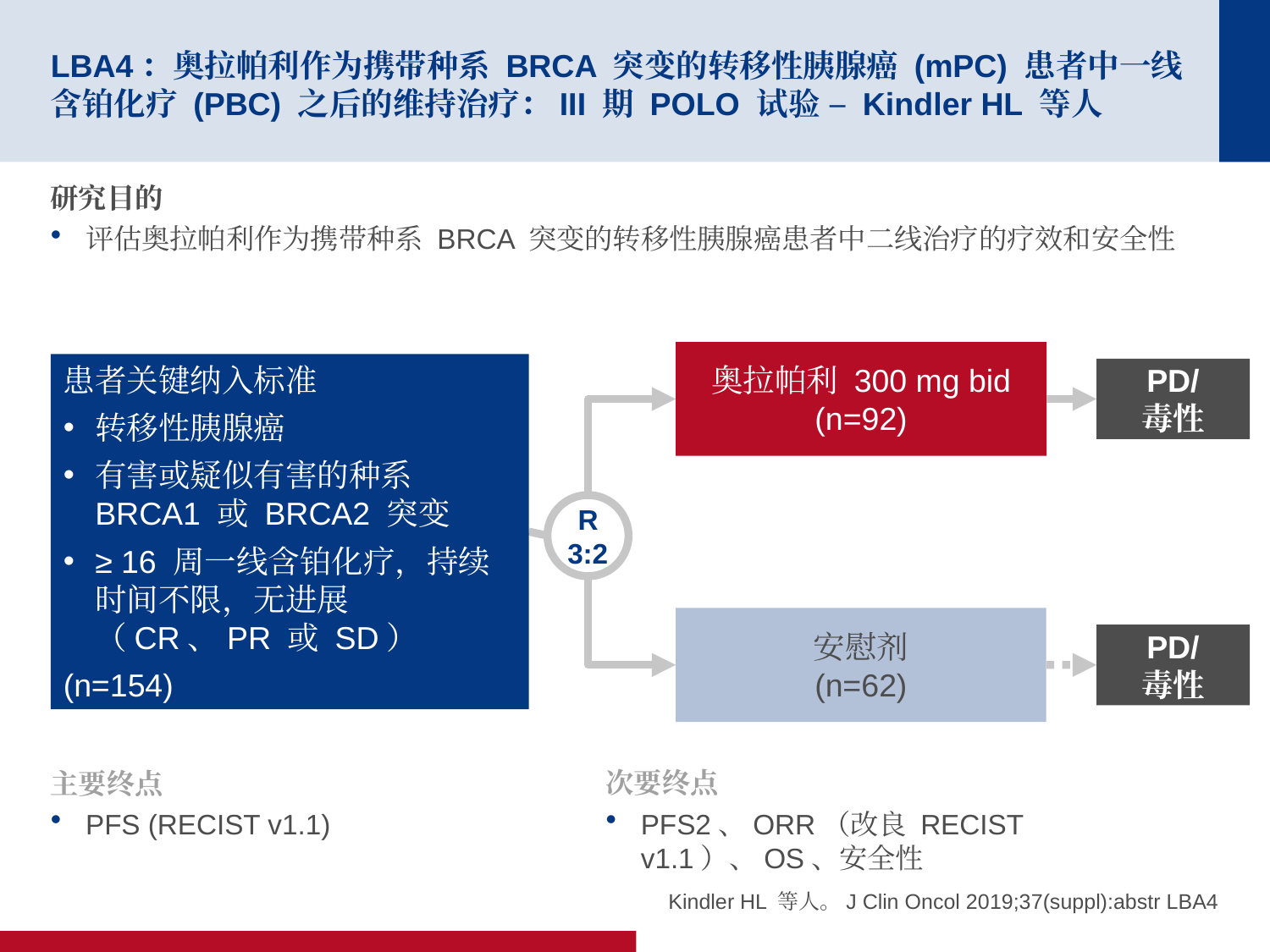

# LBA4：奥拉帕利作为携带种系 BRCA 突变的转移性胰腺癌 (mPC) 患者中一线含铂化疗 (PBC) 之后的维持治疗：III 期 POLO 试验 – Kindler HL 等人
研究目的
评估奥拉帕利作为携带种系 BRCA 突变的转移性胰腺癌患者中二线治疗的疗效和安全性
奥拉帕利 300 mg bid
(n=92)
患者关键纳入标准
转移性胰腺癌
有害或疑似有害的种系 BRCA1 或 BRCA2 突变
≥ 16 周一线含铂化疗，持续时间不限，无进展（CR、PR 或 SD）
(n=154)
PD/
毒性
R
3:2
安慰剂
(n=62)
PD/
毒性
主要终点
PFS (RECIST v1.1)

次要终点
PFS2、ORR（改良 RECIST v1.1）、OS、安全性
Kindler HL 等人。J Clin Oncol 2019;37(suppl):abstr LBA4